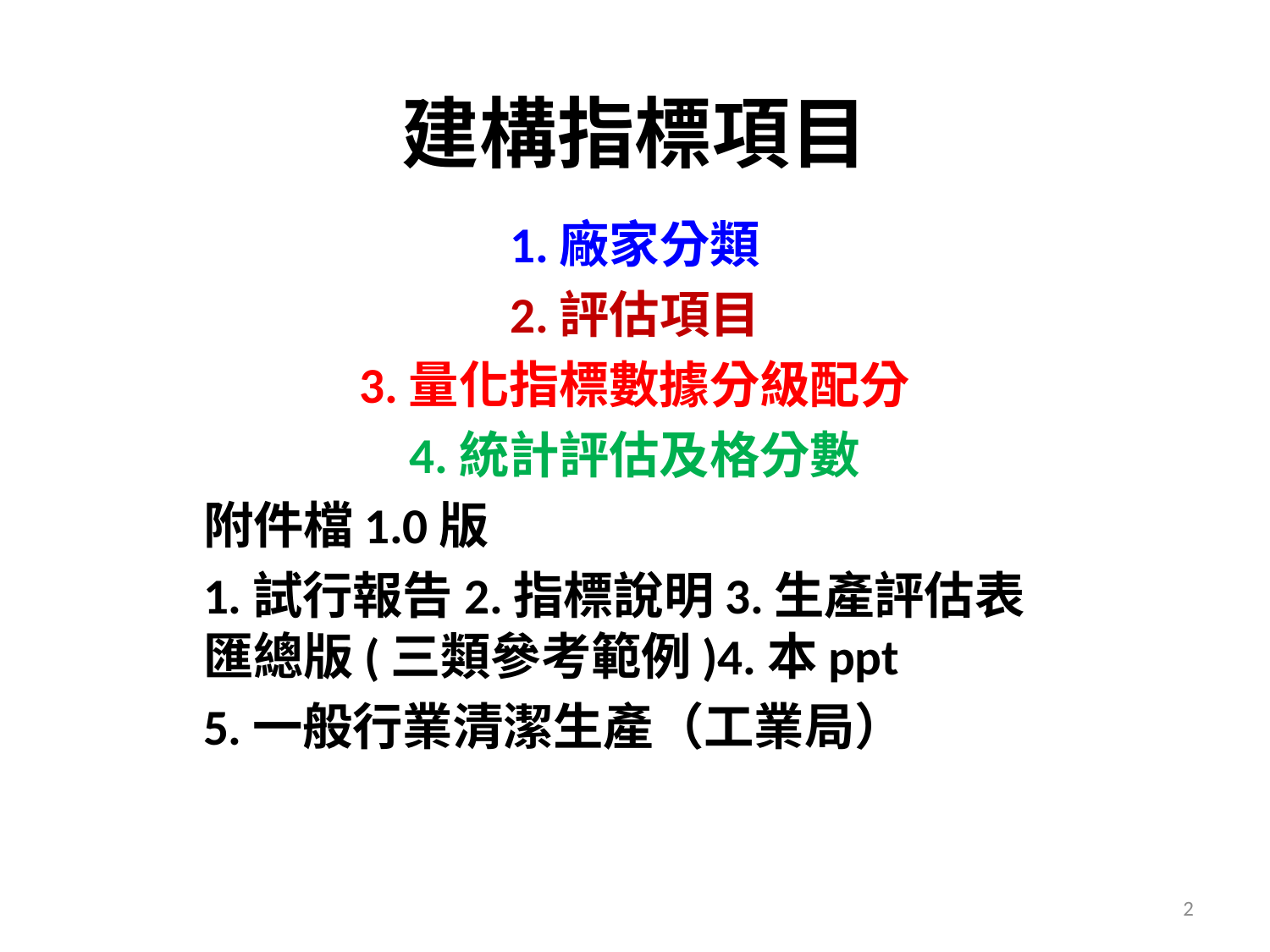

# 建構指標項目
1.廠家分類
2.評估項目
3.量化指標數據分級配分
4.統計評估及格分數
附件檔1.0版
1.試行報告2.指標說明3.生產評估表匯總版(三類參考範例)4.本ppt
5.一般行業清潔生產（工業局）

2